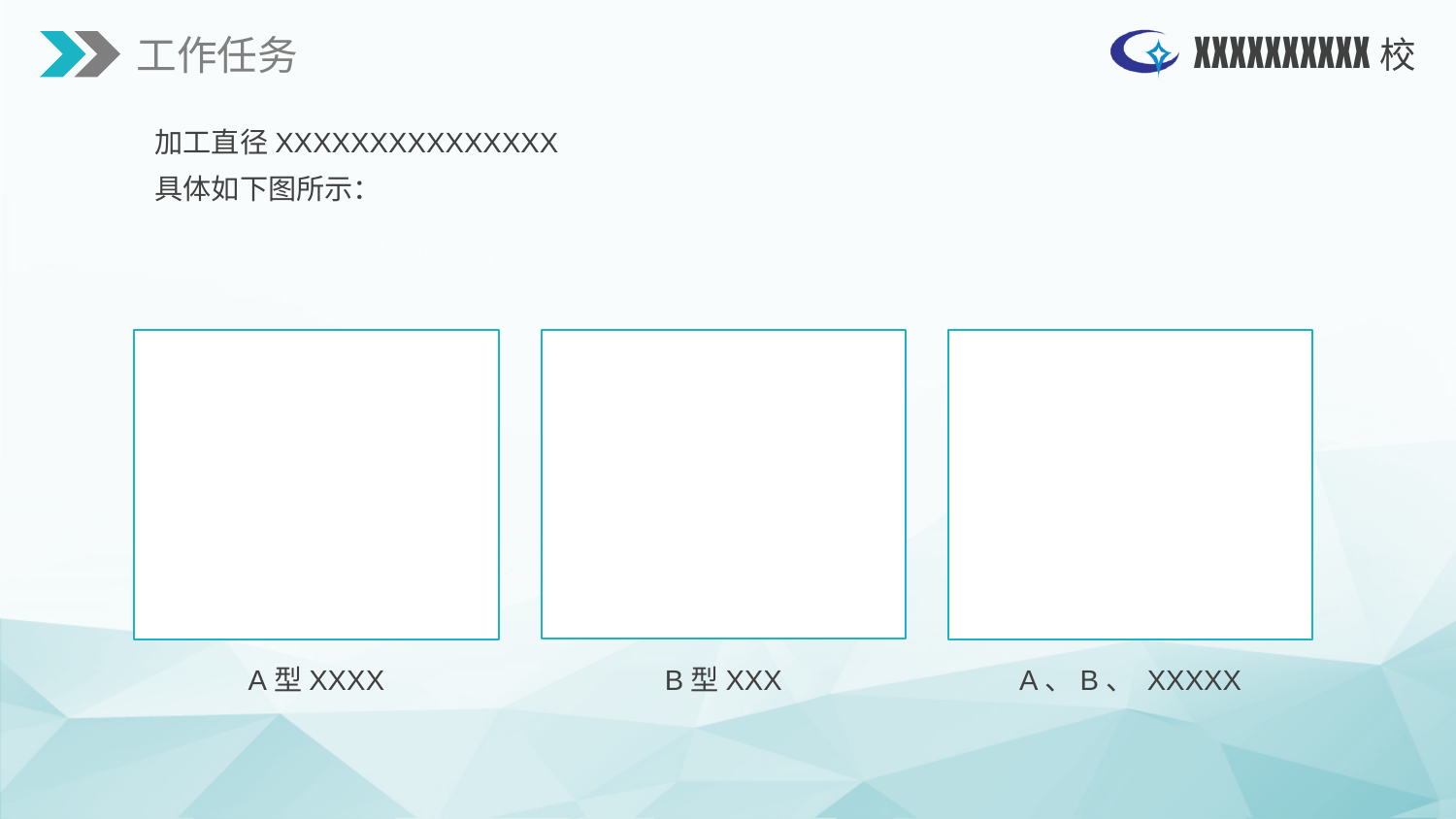

工作任务

加工直径XXXXXXXXXXXXXXX
具体如下图所示：

A型XXXX
B型XXX
A、B、 XXXXX